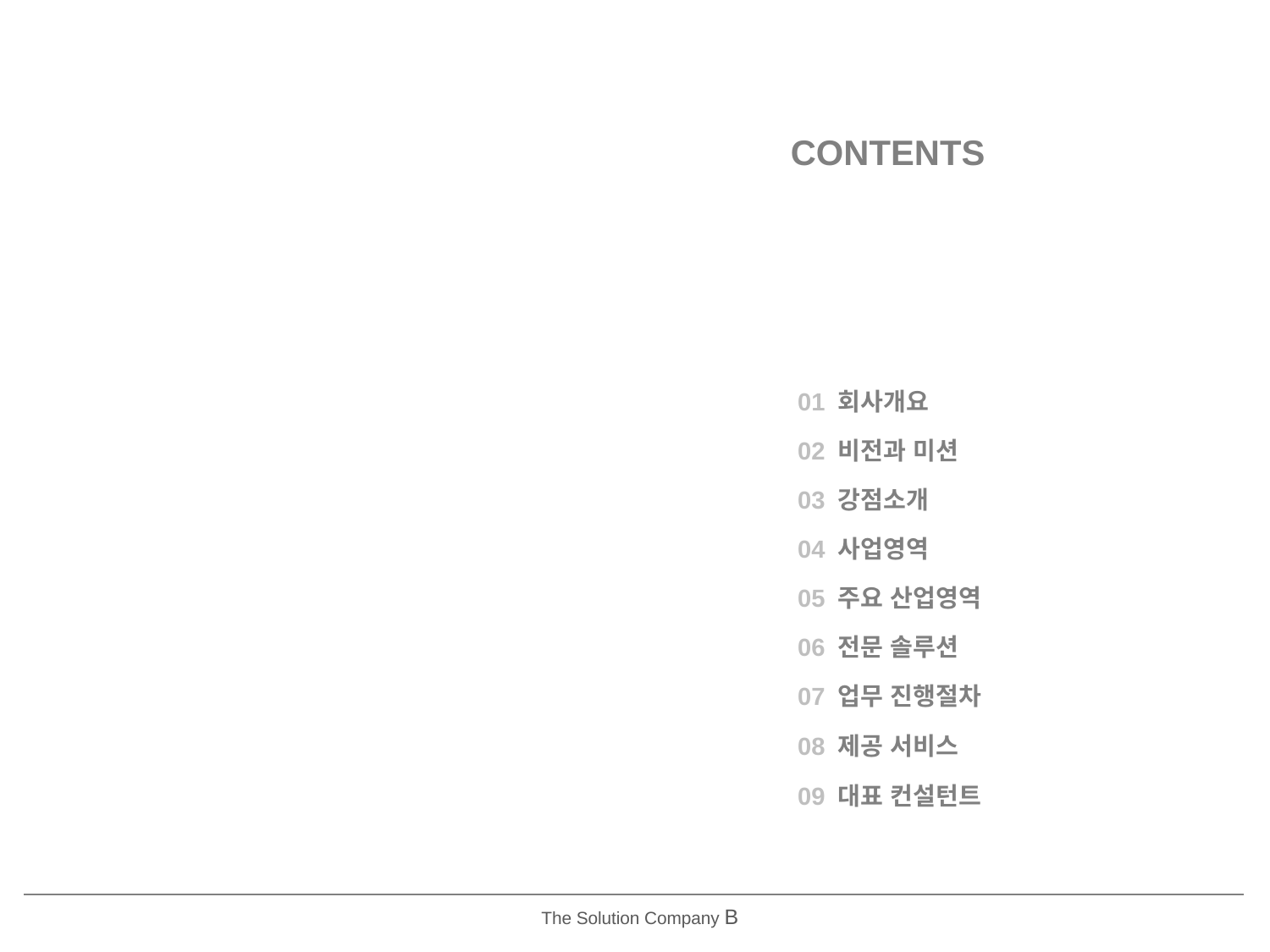

CONTENTS
01 회사개요
02 비전과 미션
03 강점소개
04 사업영역
05 주요 산업영역
06 전문 솔루션
07 업무 진행절차
08 제공 서비스
09 대표 컨설턴트